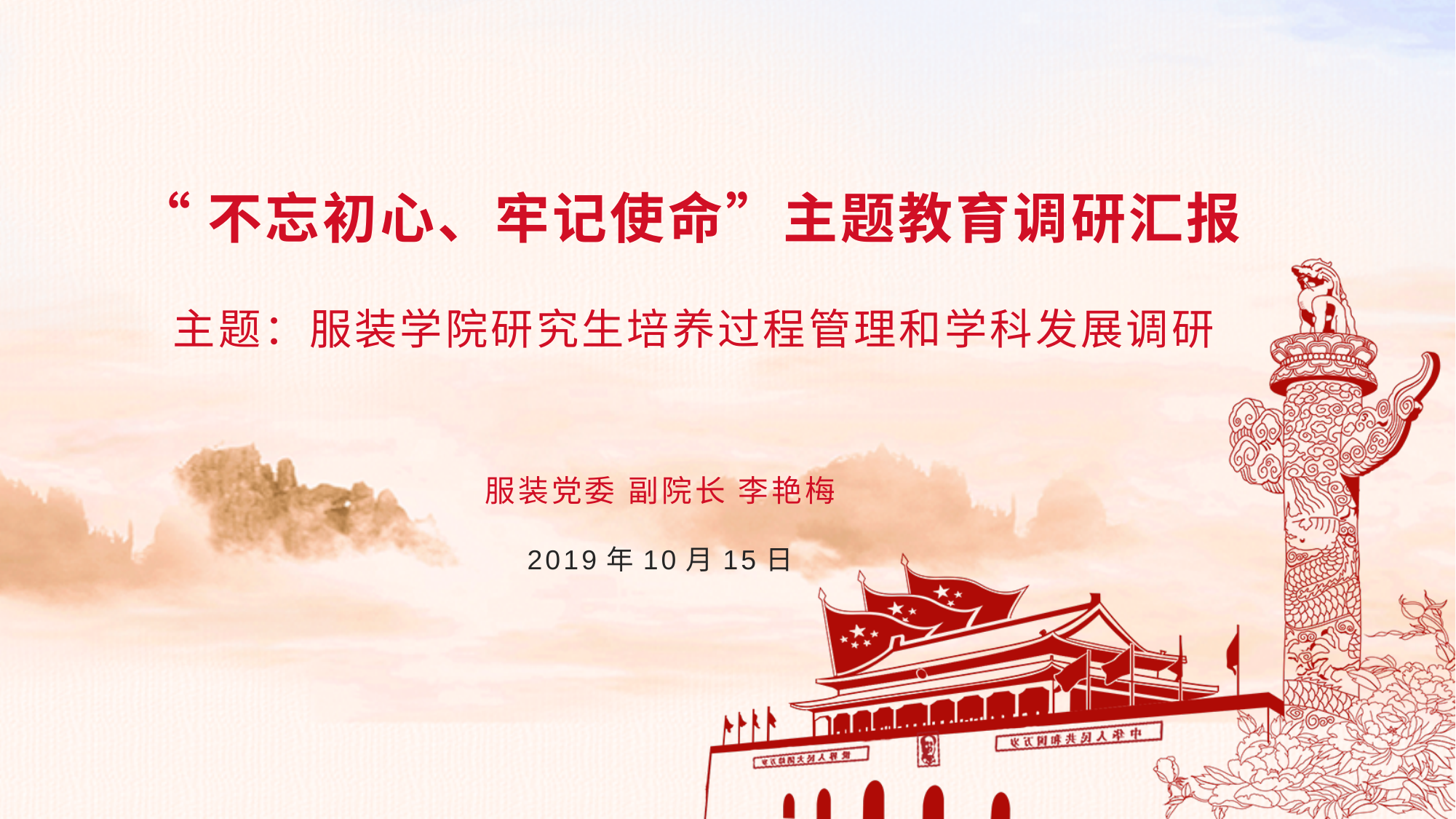

# “不忘初心、牢记使命”主题教育调研汇报
主题：服装学院研究生培养过程管理和学科发展调研
服装党委 副院长 李艳梅
2019年10月15日